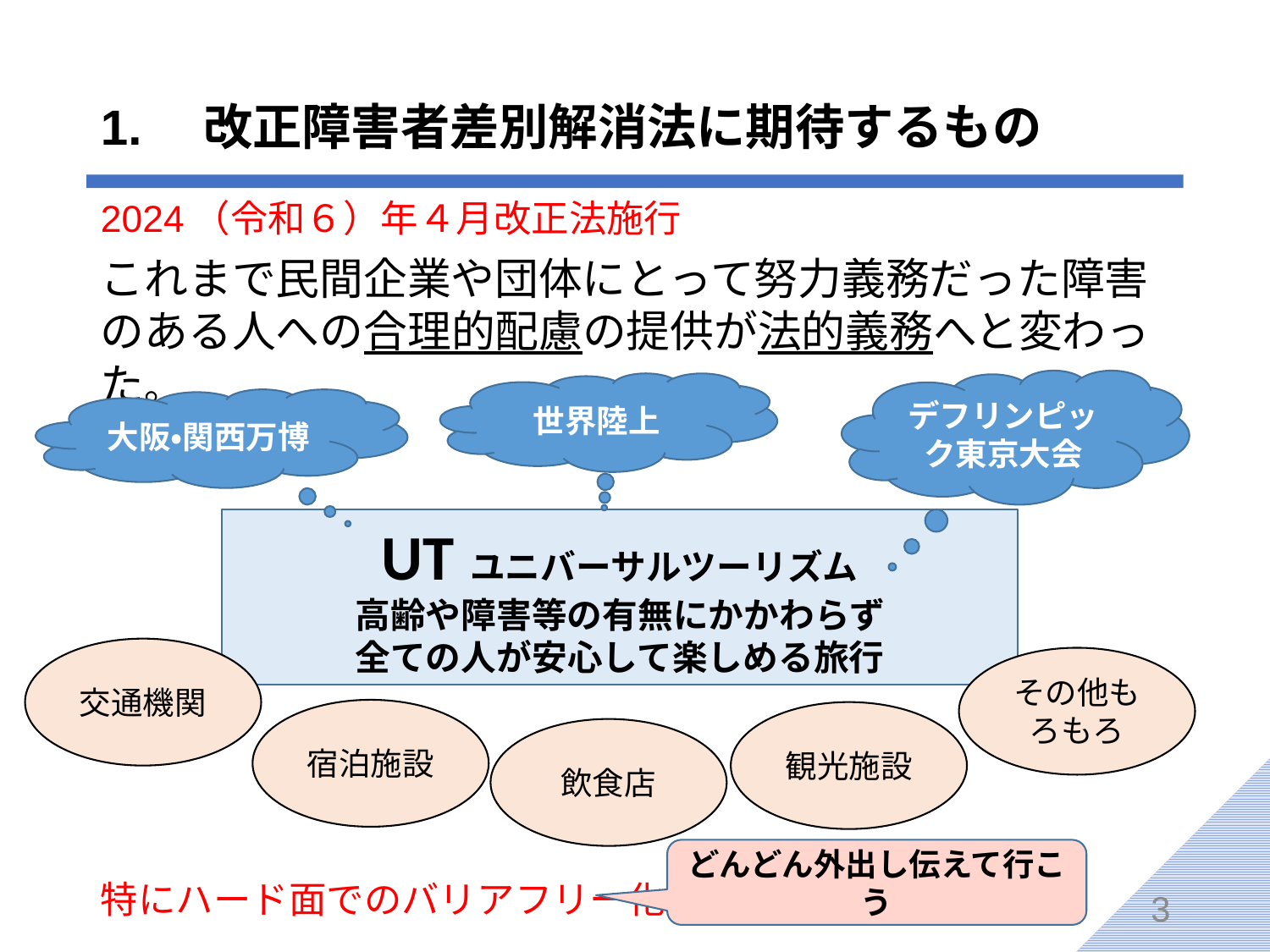

# 1.　改正障害者差別解消法に期待するもの
2024（令和６）年４月改正法施行
これまで民間企業や団体にとって努力義務だった障害のある人への合理的配慮の提供が法的義務へと変わった。

特にハード面でのバリアフリー化

デフリンピック東京大会
世界陸上
大阪・関西万博
UTユニバーサルツーリズム
高齢や障害等の有無にかかわらず
全ての人が安心して楽しめる旅行
交通機関
その他もろもろ
宿泊施設
観光施設
飲食店
どんどん外出し伝えて行こう
3